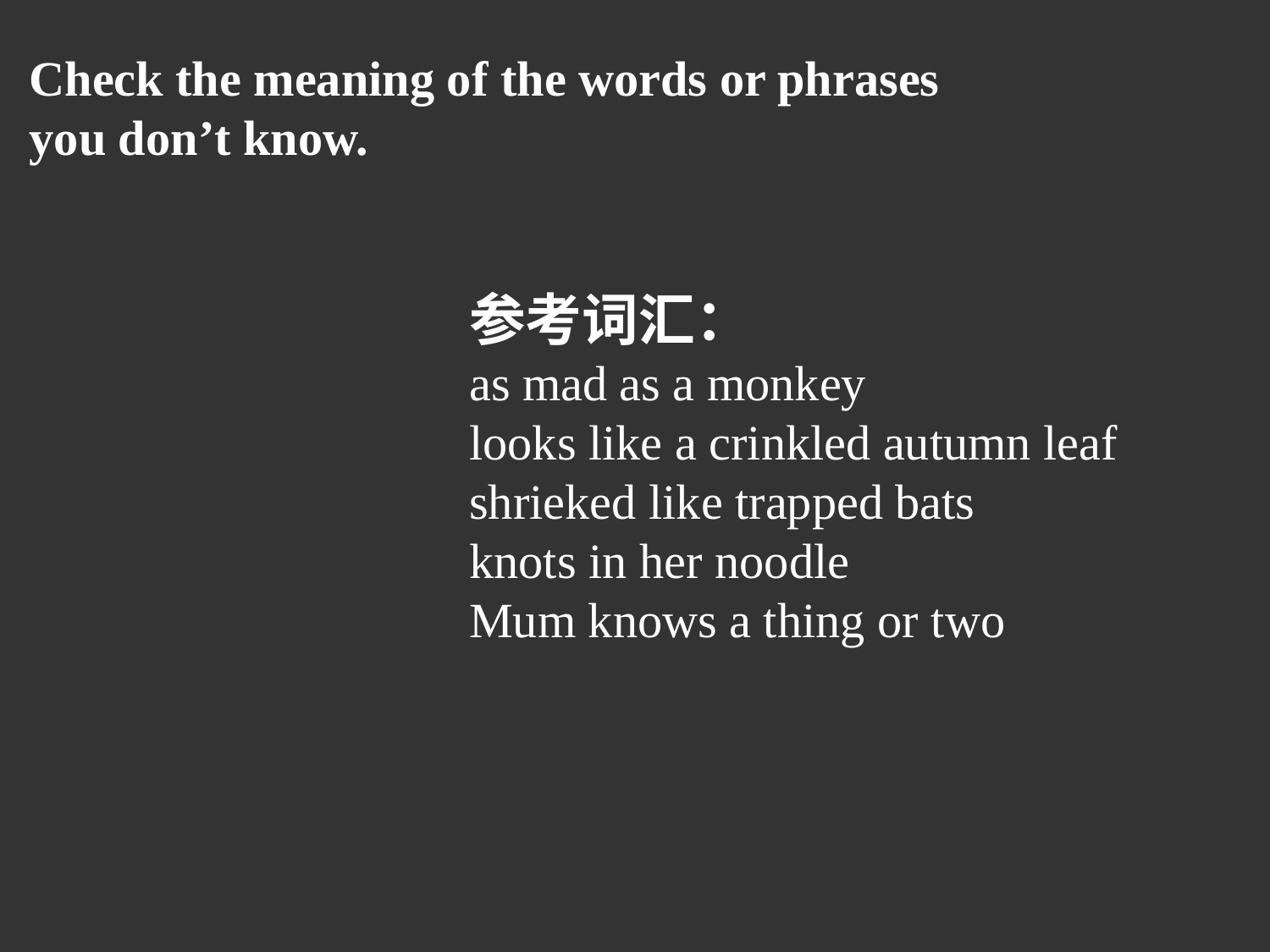

Check the meaning of the words or phrases you don’t know.
参考词汇：
as mad as a monkey
looks like a crinkled autumn leaf
shrieked like trapped bats
knots in her noodle
Mum knows a thing or two